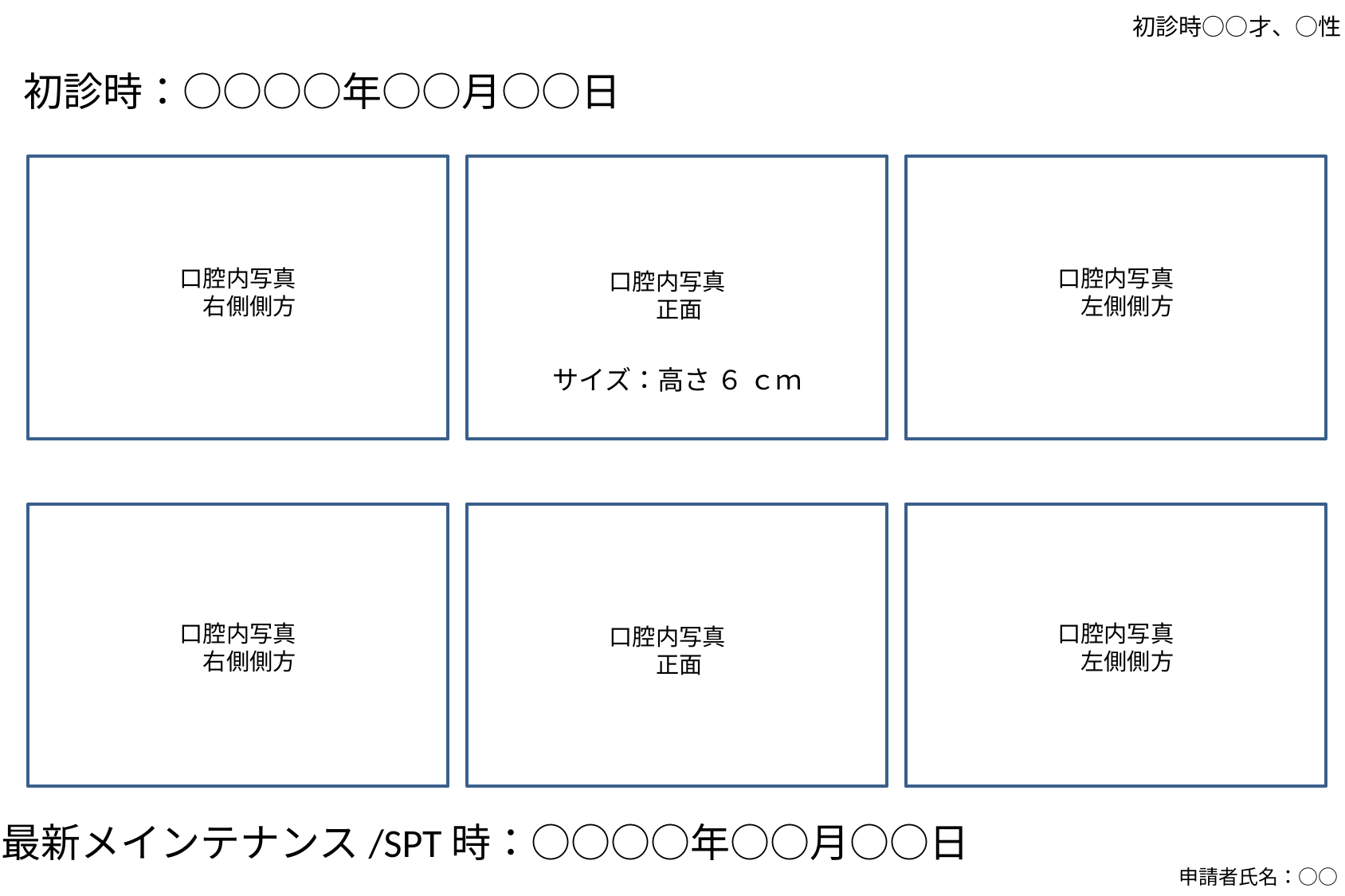

初診時○○才、○性
初診時：○○○○年○○月○○日

口腔内写真
　右側側方
口腔内写真
　左側側方
口腔内写真
　　正面
サイズ：高さ ６ ｃｍ

口腔内写真
　右側側方
口腔内写真
　左側側方
口腔内写真
　　正面
最新メインテナンス/SPT時：○○○○年○○月○○日
申請者氏名：○○